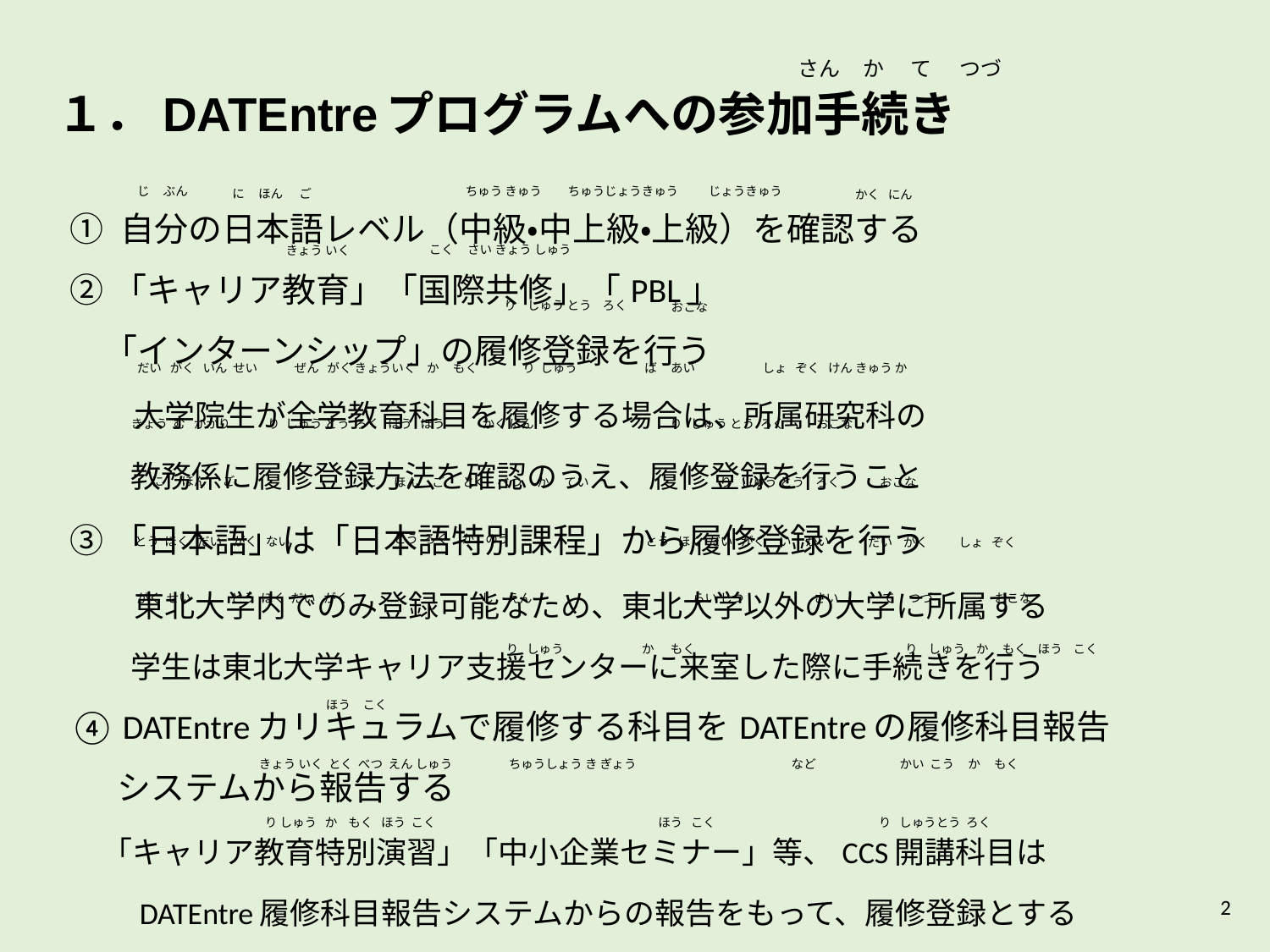

さん     か　 て      つづ
# １．DATEntreプログラムへの参加手続き
じ     ぶん
ちゅう きゅう　     ちゅうじょうきゅう           じょうきゅう
に     ほん      ご
かく   にん
① 自分の日本語レベル（中級・中上級・上級）を確認する
②「キャリア教育」「国際共修」「PBL」
　「インターンシップ」の履修登録を行う
　　大学院生が全学教育科目を履修する場合は、所属研究科の
　　教務係に履修登録方法を確認のうえ、履修登録を行うこと
③「日本語」は「日本語特別課程」から履修登録を行う
　　東北大学内でのみ登録可能なため、東北大学以外の大学に所属する
　　学生は東北大学キャリア支援センターに来室した際に手続きを行う
④ DATEntreカリキュラムで履修する科目をDATEntreの履修科目報告
     システムから報告する
　「キャリア教育特別演習」「中小企業セミナー」等、CCS開講科目は
　　DATEntre履修科目報告システムからの報告をもって、履修登録とする

こく     さい きょう しゅう
きょう いく
り    しゅう とう    ろく
おこな
だい   がく   いん  せい　         ぜん   がく きょういく    か     もく　            り  しゅう　                    ば     あい　                    しょ   ぞく   けん きゅう か
きょう  む   かかり　         り  しゅう とう  ろく   ほう   ほう　         かく にん　                                             り   しゅう とう  ろく       　おこな
に　  ほん     ご  　とく    べつ　 か 　てい
に　  ほん      ご
り   しゅう とう    ろく          　おこな
とう  ろく     か    のう
とう   ほく  だい   がく     い     がい
とう  ほく   だい    がく   ない
だい    がく
しょ   ぞく
がく  せい　　 　とう  ほく  だい   がく　                                            し     えん                                                      　らい しつ                     　さい                て     つづ　                  おこな
り   しゅう　                        か      もく　                                                                        り    しゅう    か     もく    ほう    こく
ほう　こく
きょう いく  とく  べつ  えん しゅう　                ちゅうしょう き ぎょう　                                                    など　                          かい  こう     か     もく
り しゅう   か    もく   ほう  こく　　                                                                        ほう   こく　                                                       り   しゅうとう  ろく
2